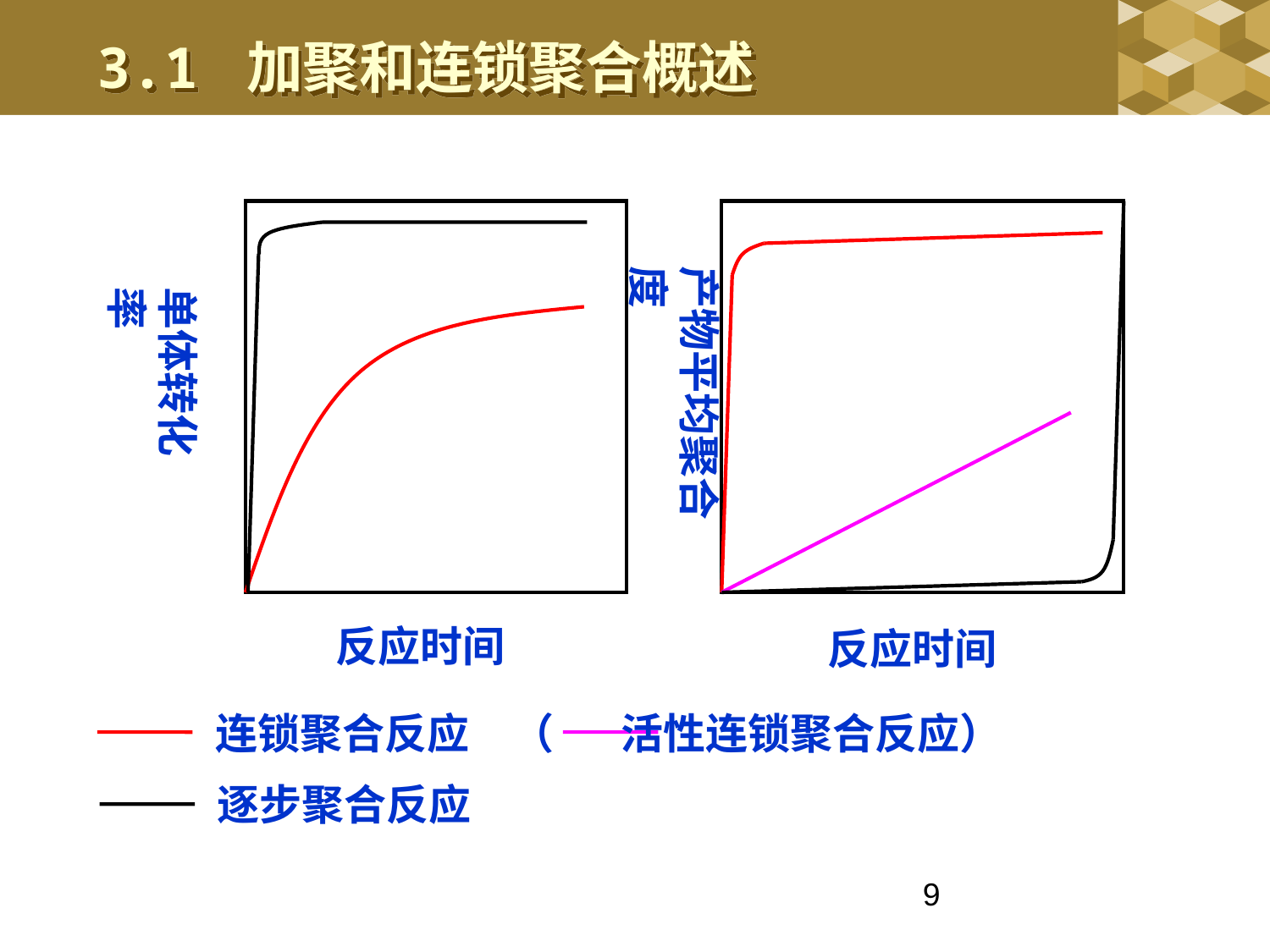

3.1 加聚和连锁聚合概述

产物平均聚合度
单体转化率

反应时间
反应时间
连锁聚合反应
（       活性连锁聚合反应）

逐步聚合反应

9